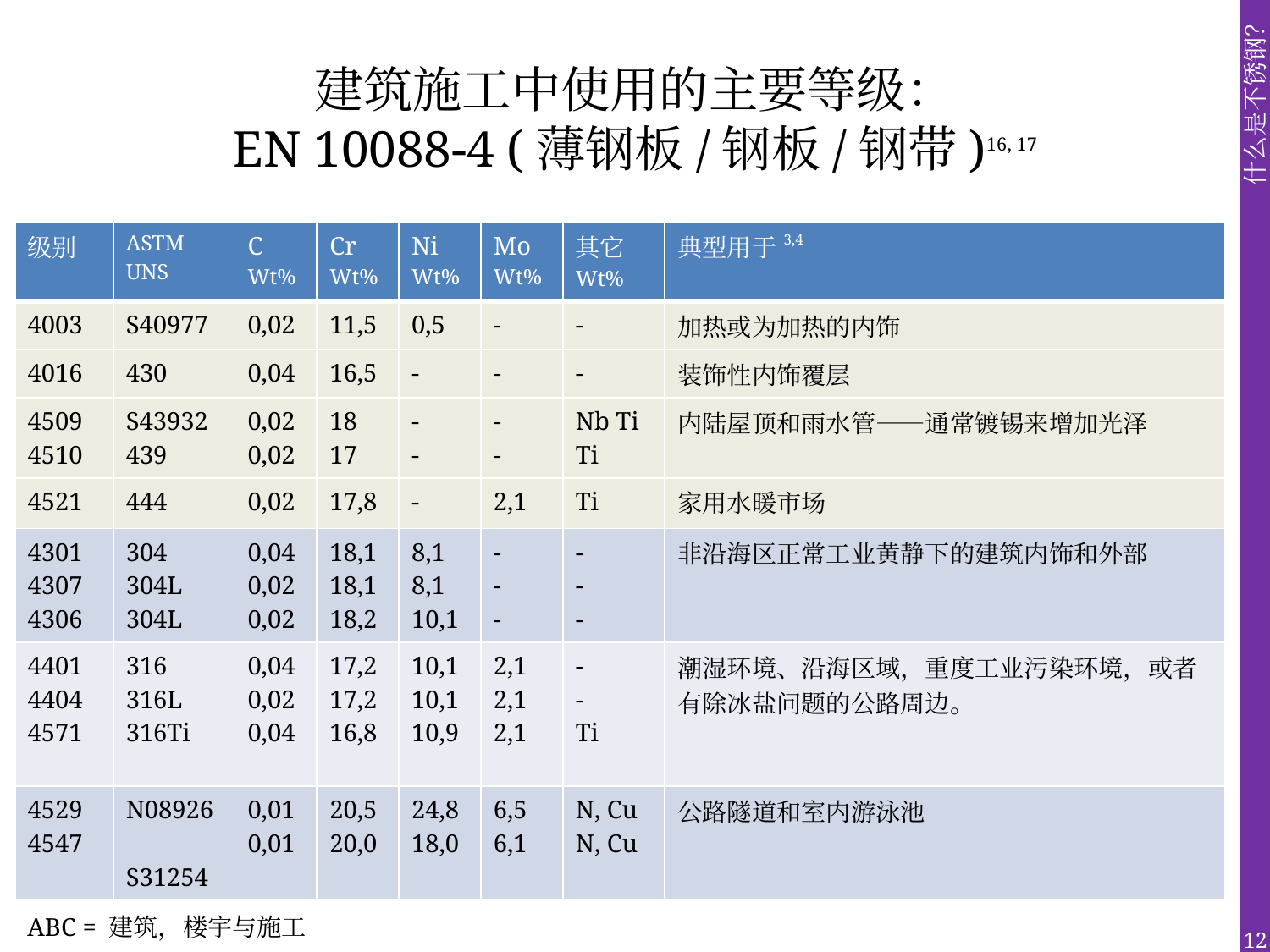

# 建筑施工中使用的主要等级： EN 10088-4 (薄钢板/钢板/钢带)16, 17
| 级别 | ASTM UNS | C Wt% | Cr Wt% | Ni Wt% | Mo Wt% | 其它 Wt% | 典型用于3,4 |
| --- | --- | --- | --- | --- | --- | --- | --- |
| 4003 | S40977 | 0,02 | 11,5 | 0,5 | - | - | 加热或为加热的内饰 |
| 4016 | 430 | 0,04 | 16,5 | - | - | - | 装饰性内饰覆层 |
| 4509 4510 | S43932 439 | 0,02 0,02 | 18 17 | - - | - - | Nb Ti Ti | 内陆屋顶和雨水管——通常镀锡来增加光泽 |
| 4521 | 444 | 0,02 | 17,8 | - | 2,1 | Ti | 家用水暖市场 |
| 4301 4307 4306 | 304 304L 304L | 0,04 0,02 0,02 | 18,118,118,2 | 8,1 8,1 10,1 | - - - | - - - | 非沿海区正常工业黄静下的建筑内饰和外部 |
| 4401 4404 4571 | 316 316L 316Ti | 0,04 0,02 0,04 | 17,2 17,2 16,8 | 10,1 10,1 10,9 | 2,1 2,1 2,1 | - - Ti | 潮湿环境、沿海区域，重度工业污染环境，或者有除冰盐问题的公路周边。 |
| 4529 4547 | N08926 S31254 | 0,01 0,01 | 20,5 20,0 | 24,8 18,0 | 6,5 6,1 | N, Cu N, Cu | 公路隧道和室内游泳池 |
ABC = 建筑，楼宇与施工
12